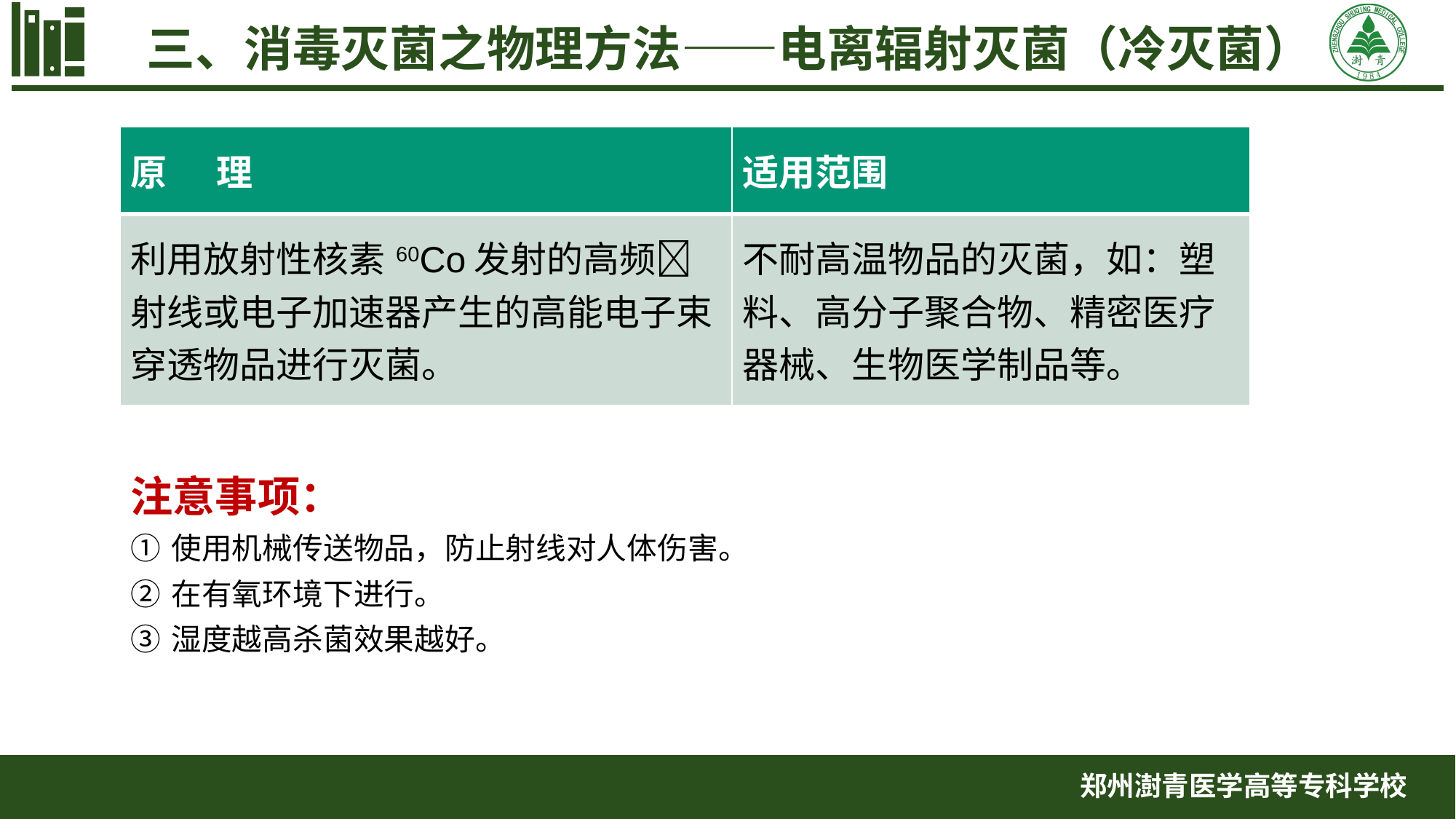

三、消毒灭菌之物理方法——电离辐射灭菌（冷灭菌）

| 原 理 | 适用范围 |
| --- | --- |
| 利用放射性核素60Co发射的高频γ射线或电子加速器产生的高能电子束穿透物品进行灭菌。 | 不耐高温物品的灭菌，如：塑料、高分子聚合物、精密医疗器械、生物医学制品等。 |
注意事项：
使用机械传送物品，防止射线对人体伤害。
在有氧环境下进行。
湿度越高杀菌效果越好。
郑州澍青医学高等专科学校